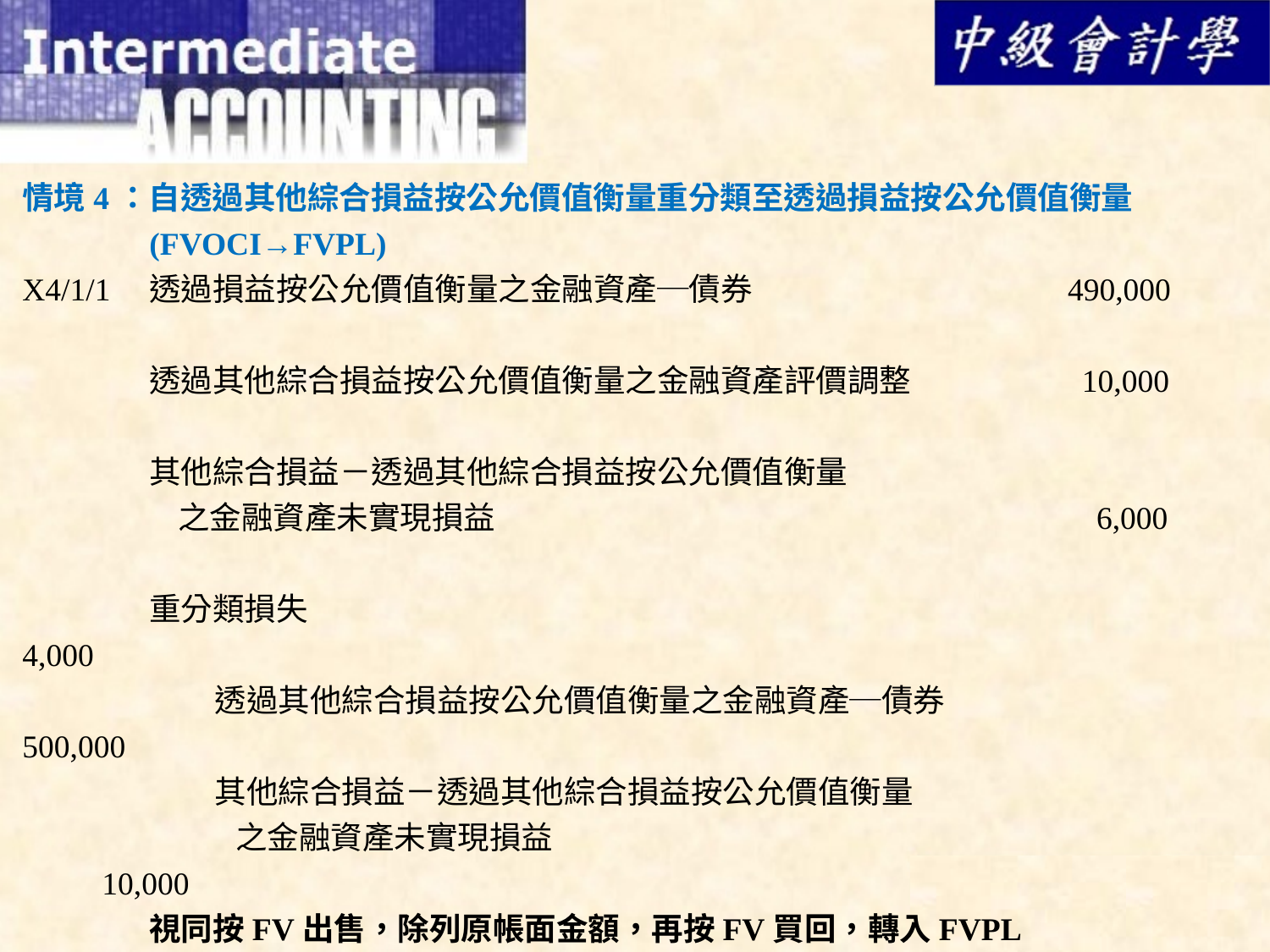

情境4：自透過其他綜合損益按公允價值衡量重分類至透過損益按公允價值衡量
	(FVOCI→FVPL)
X4/1/1	透過損益按公允價值衡量之金融資產─債券			   490,000
	透過其他綜合損益按公允價值衡量之金融資產評價調整	     10,000
	其他綜合損益－透過其他綜合損益按公允價值衡量
	    之金融資產未實現損益					       6,000
	重分類損失							       4,000
	        透過其他綜合損益按公允價值衡量之金融資產─債券		       500,000
	        其他綜合損益－透過其他綜合損益按公允價值衡量
	            之金融資產未實現損益					                      10,000
	視同按FV出售，除列原帳面金額，再按FV買回，轉入FVPL
X4/12/31現　    金							     25,000
	          利息收入							                      25,000
	 透過損益按公允價值衡量之金融資產評價調整		       2,000
	         透過損益按公允價值衡量之金融資產損益			           2,000